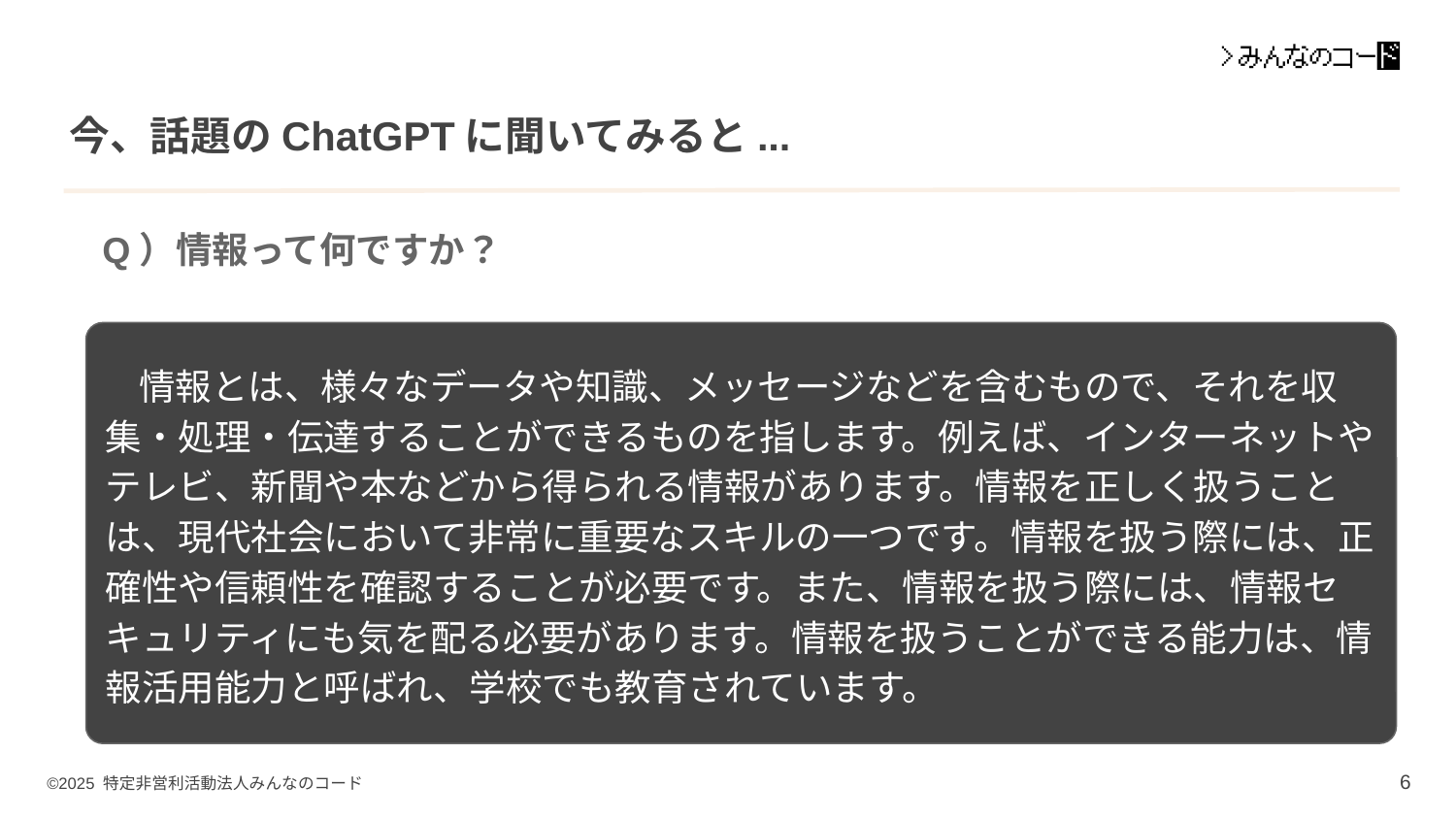

# 今、話題のChatGPTに聞いてみると...
Q）情報って何ですか？
   情報とは、様々なデータや知識、メッセージなどを含むもので、それを収集・処理・伝達することができるものを指します。例えば、インターネットやテレビ、新聞や本などから得られる情報があります。情報を正しく扱うことは、現代社会において非常に重要なスキルの一つです。情報を扱う際には、正確性や信頼性を確認することが必要です。また、情報を扱う際には、情報セキュリティにも気を配る必要があります。情報を扱うことができる能力は、情報活用能力と呼ばれ、学校でも教育されています。